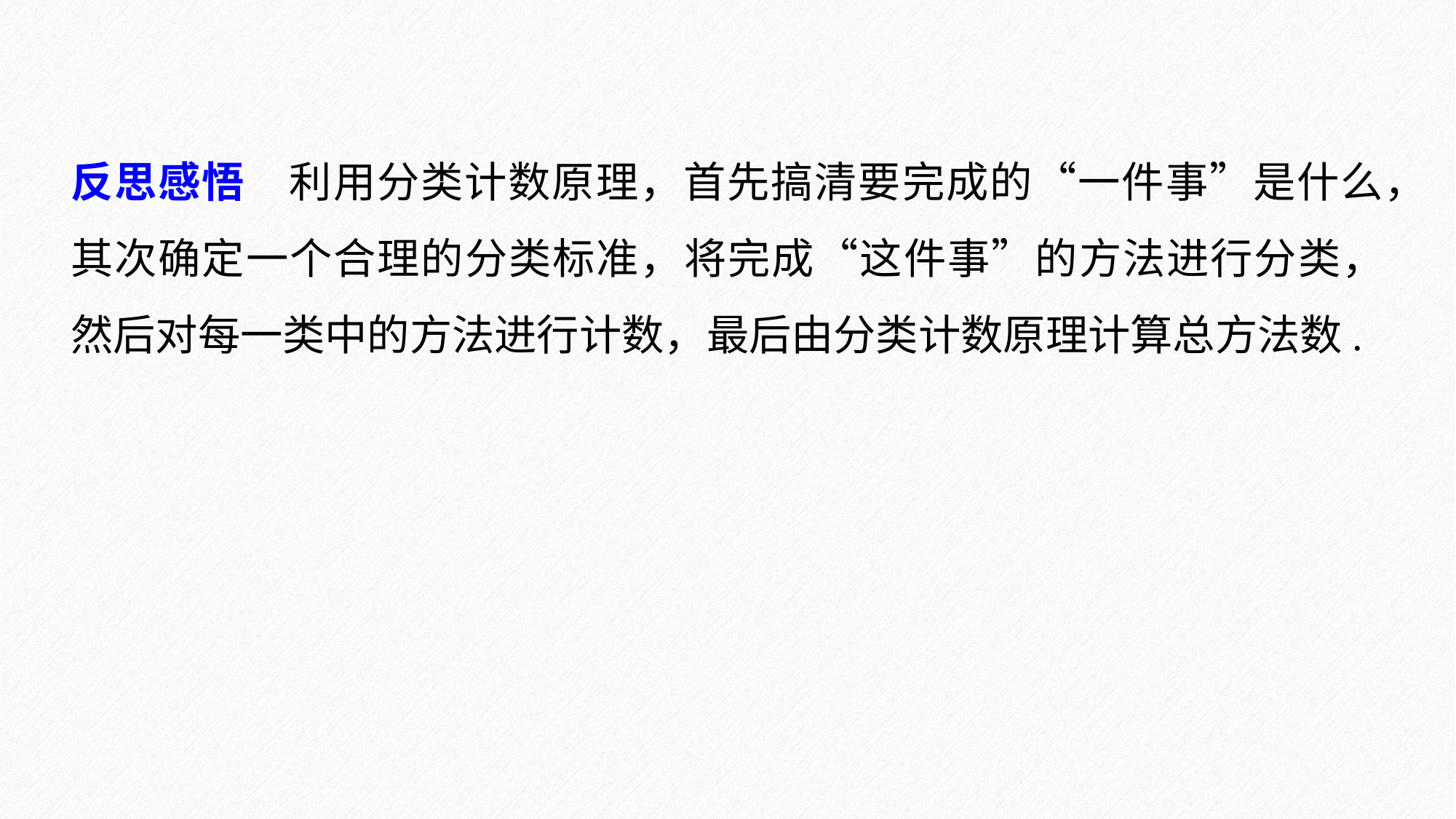

反思感悟　利用分类计数原理，首先搞清要完成的“一件事”是什么，其次确定一个合理的分类标准，将完成“这件事”的方法进行分类，然后对每一类中的方法进行计数，最后由分类计数原理计算总方法数.